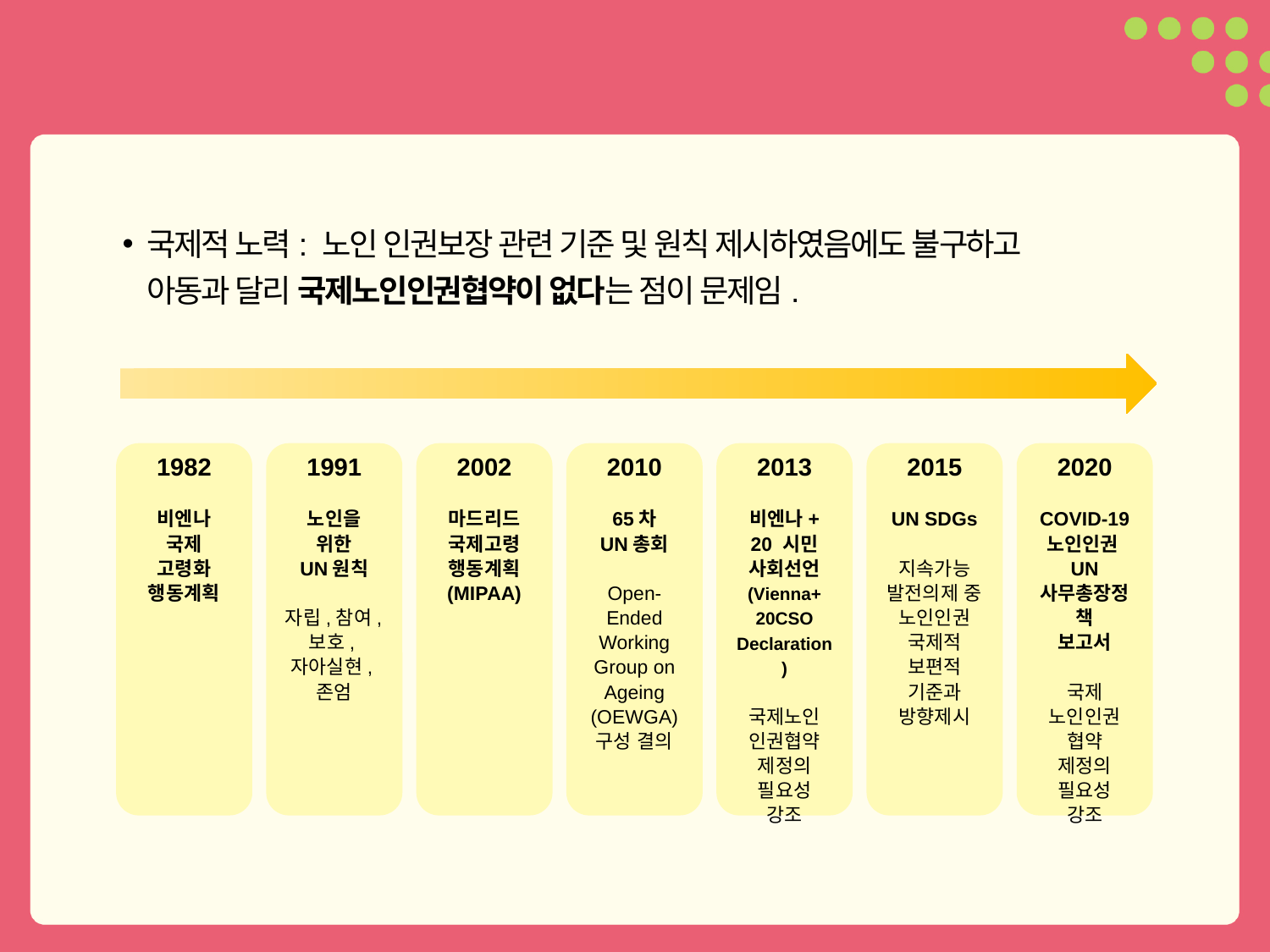

국제적 노력: 노인 인권보장 관련 기준 및 원칙 제시하였음에도 불구하고 아동과 달리 국제노인인권협약이 없다는 점이 문제임.

1982

비엔나
국제
고령화
행동계획
1991

노인을
위한
UN원칙

자립,참여,보호,자아실현,존엄

2002

마드리드
국제고령
행동계획
(MIPAA)
2010

65차
UN총회

Open-
Ended
Working
Group on
Ageing
(OEWGA)
구성 결의

2013

비엔나+
20 시민
사회선언
(Vienna+
20CSO Declaration)

국제노인
인권협약
제정의
필요성
강조

2015

UN SDGs

지속가능
발전의제 중
노인인권
국제적
보편적
기준과
방향제시

2020

COVID-19
노인인권UN 사무총장정책
보고서

국제
노인인권
협약
제정의
필요성
강조

22